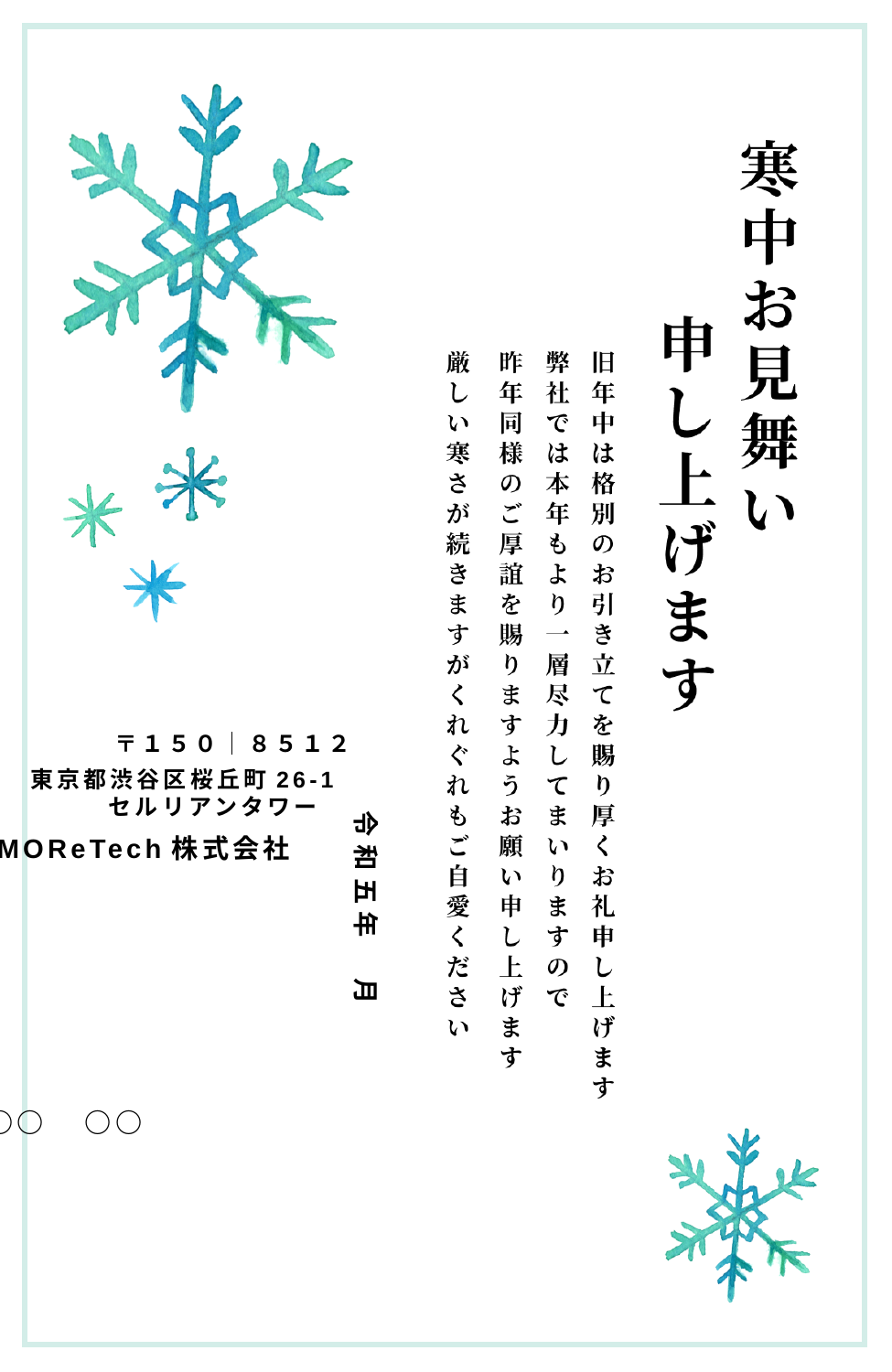

編集したいとき用
（文章に重ねてください）

旧年中は格別のお引き立てを賜り厚くお礼申し上げます
弊社では本年もより一層尽力してまいりますので
昨年同様のご厚誼を賜りますようお願い申し上げます

厳しい寒さが続きますが　くれぐれもご自愛ください
〒１５０│８５１２
東京都渋谷区桜丘町26‐1
        セルリアンタワー
GMOReTech株式会社
○○　○○
令和五年　月